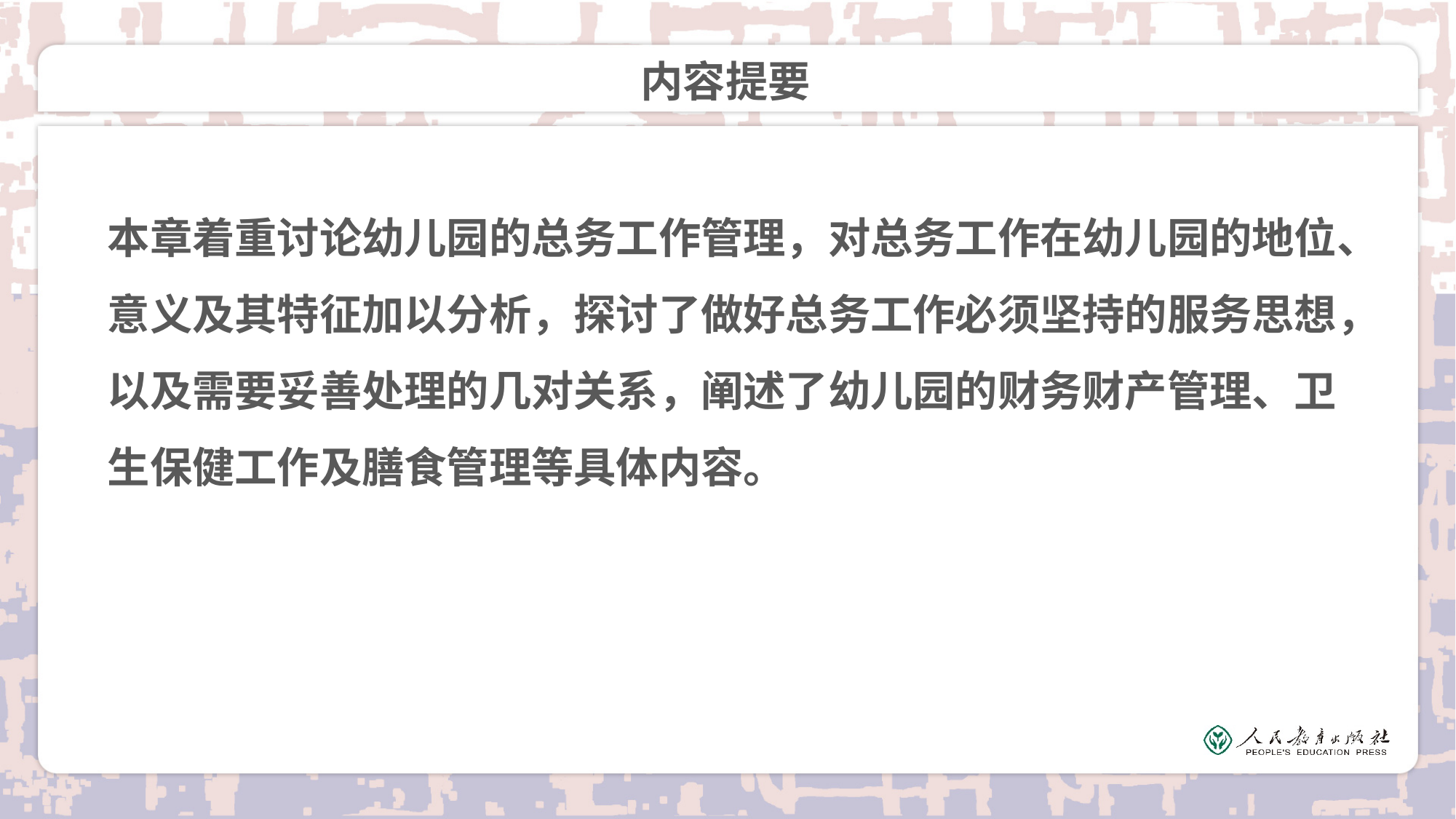

# 内容提要
本章着重讨论幼儿园的总务工作管理，对总务工作在幼儿园的地位、意义及其特征加以分析，探讨了做好总务工作必须坚持的服务思想，以及需要妥善处理的几对关系，阐述了幼儿园的财务财产管理、卫生保健工作及膳食管理等具体内容。